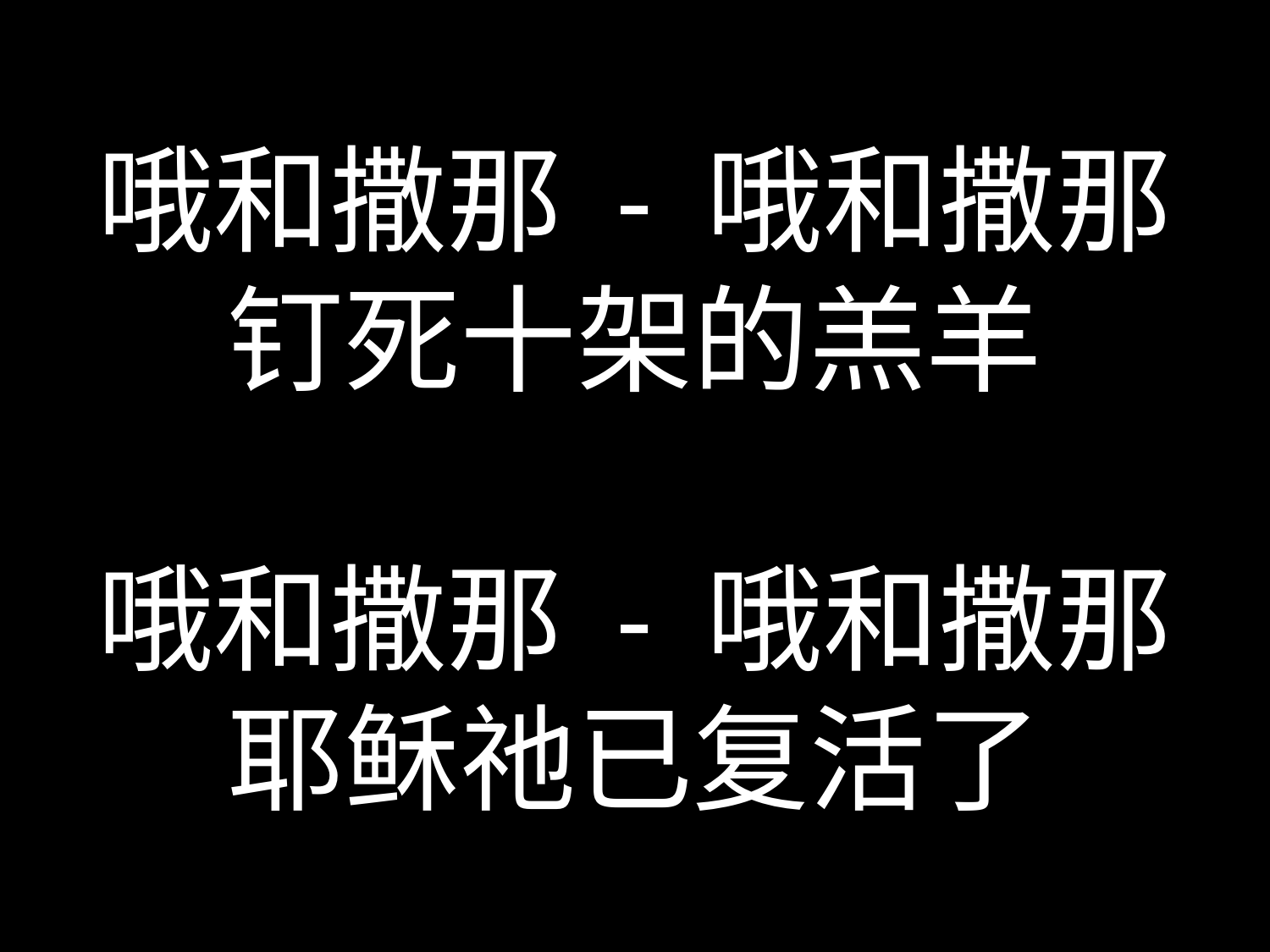

# 哦和撒那 - 哦和撒那 钉死十架的羔羊 哦和撒那 - 哦和撒那 耶稣祂已复活了